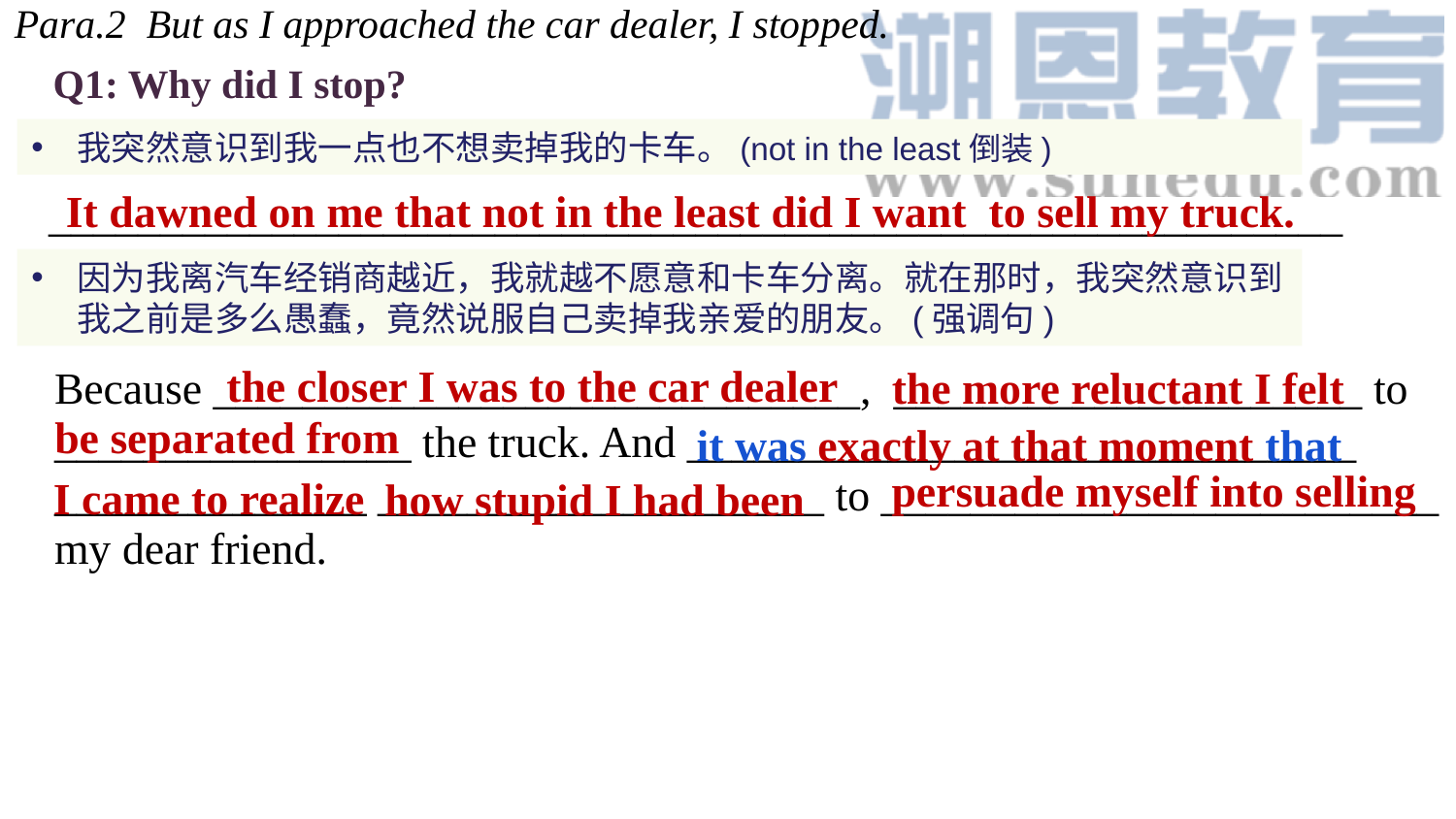

Para.2  But as I approached the car dealer, I stopped.
Q1: Why did I stop?
我突然意识到我一点也不想卖掉我的卡车。(not in the least倒装)
It dawned on me that not in the least did I want  to sell my truck.
__________________________________________________________
因为我离汽车经销商越近，我就越不愿意和卡车分离。就在那时，我突然意识到我之前是多么愚蠢，竟然说服自己卖掉我亲爱的朋友。(强调句)
the closer I was to the car dealer
Because _____________________________,  _____________________ to  ________________ the truck. And ______________________________ ______________ ____________________ to _________________________ my dear friend.
the more reluctant I felt
be separated from
it was exactly at that moment that
persuade myself into selling
I came to realize
how stupid I had been